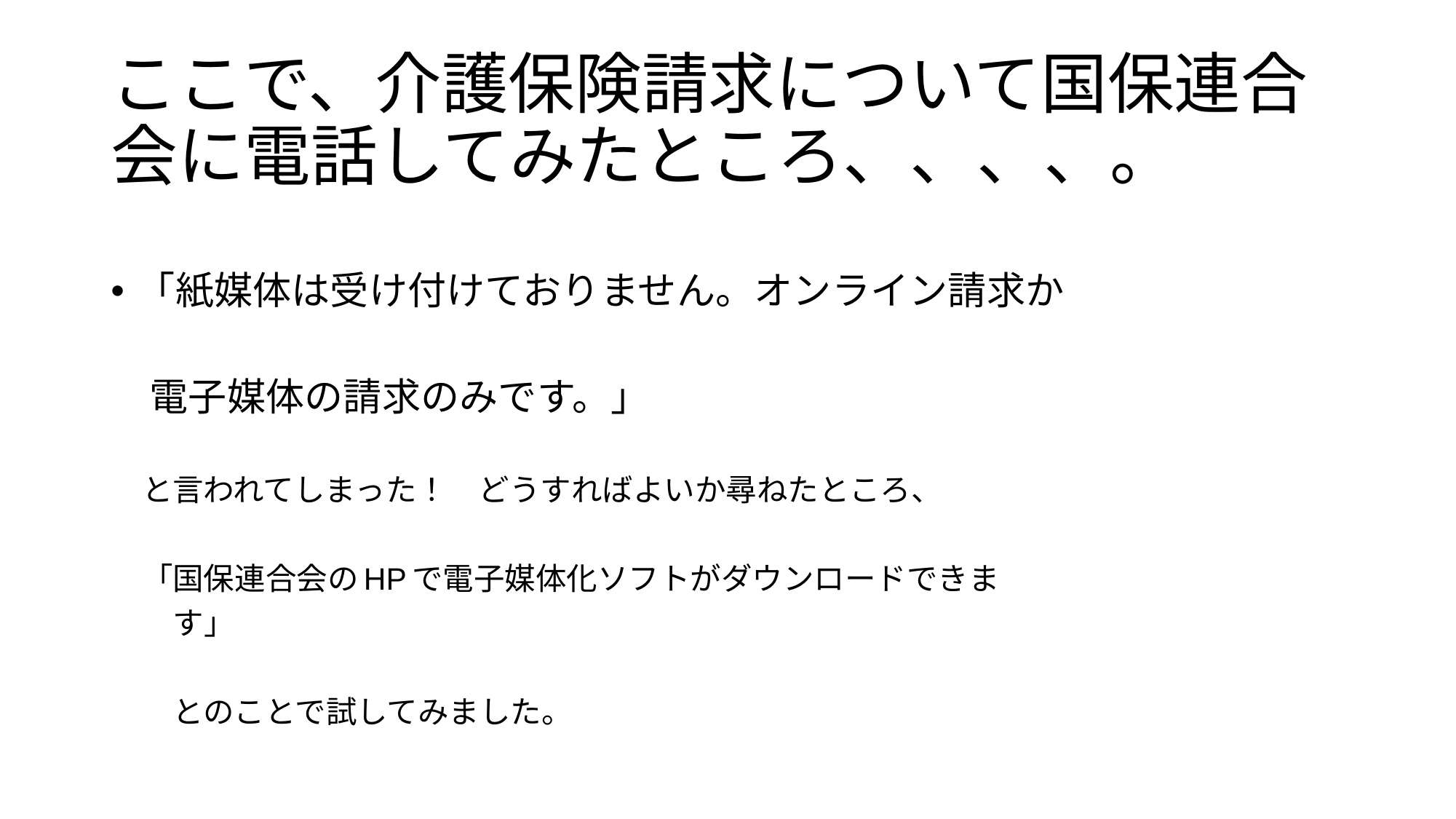

# ここで、介護保険請求について国保連合会に電話してみたところ、、、、。

「紙媒体は受け付けておりません。オンライン請求か

　電子媒体の請求のみです。」

　と言われてしまった！　どうすればよいか尋ねたところ、

　「国保連合会のHPで電子媒体化ソフトがダウンロードできま
　　す」

　　とのことで試してみました。